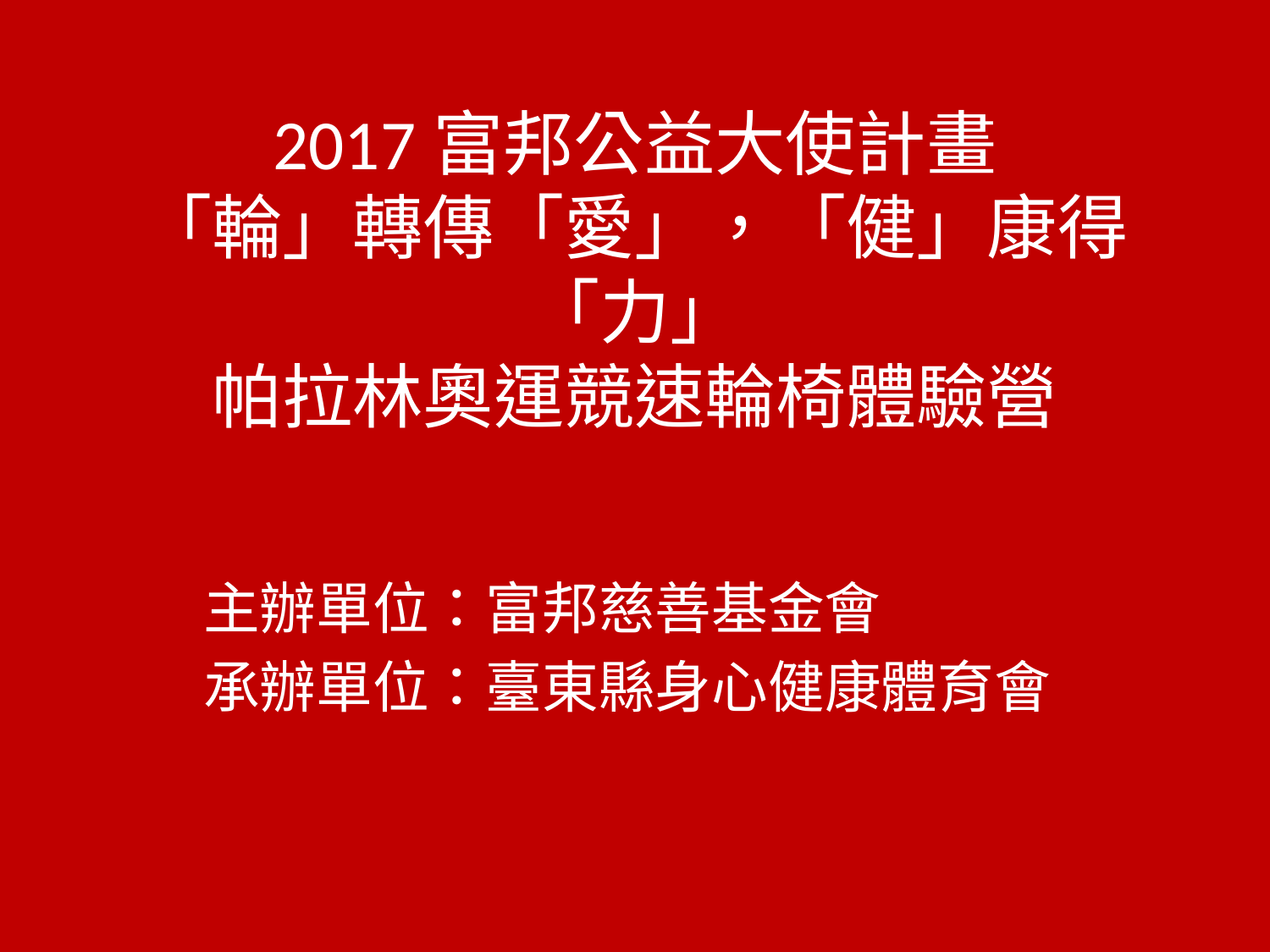

# 2017富邦公益大使計畫 「輪」轉傳「愛」，「健」康得「力」 帕拉林奧運競速輪椅體驗營
主辦單位：富邦慈善基金會
承辦單位：臺東縣身心健康體育會